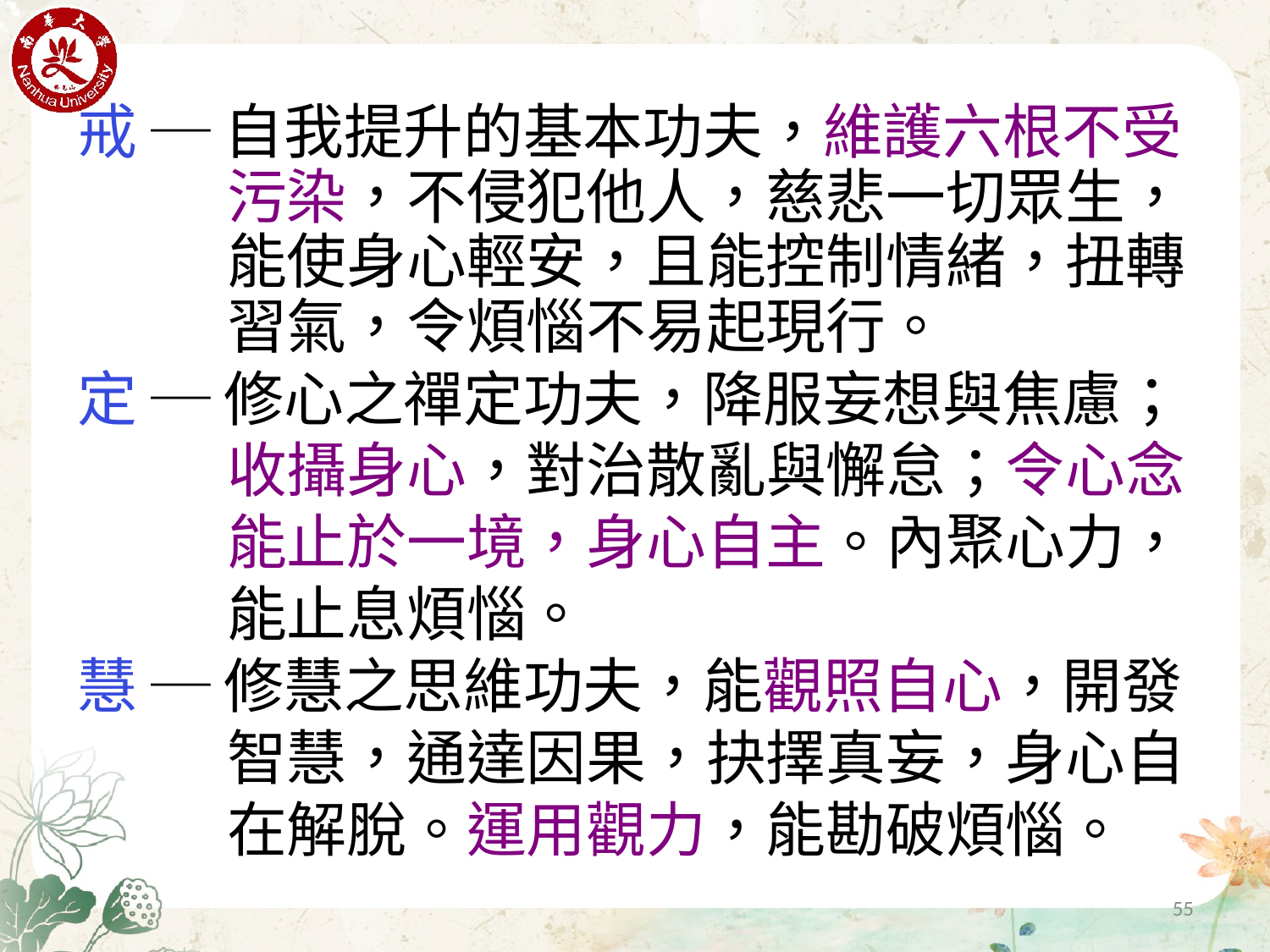

戒 ─ 自我提升的基本功夫，維護六根不受污染，不侵犯他人，慈悲一切眾生，能使身心輕安，且能控制情緒，扭轉習氣，令煩惱不易起現行。
定 ─ 修心之禪定功夫，降服妄想與焦慮；收攝身心，對治散亂與懈怠；令心念能止於一境，身心自主。內聚心力，能止息煩惱。
慧 ─ 修慧之思維功夫，能觀照自心，開發智慧，通達因果，抉擇真妄，身心自在解脫。運用觀力，能勘破煩惱。
55